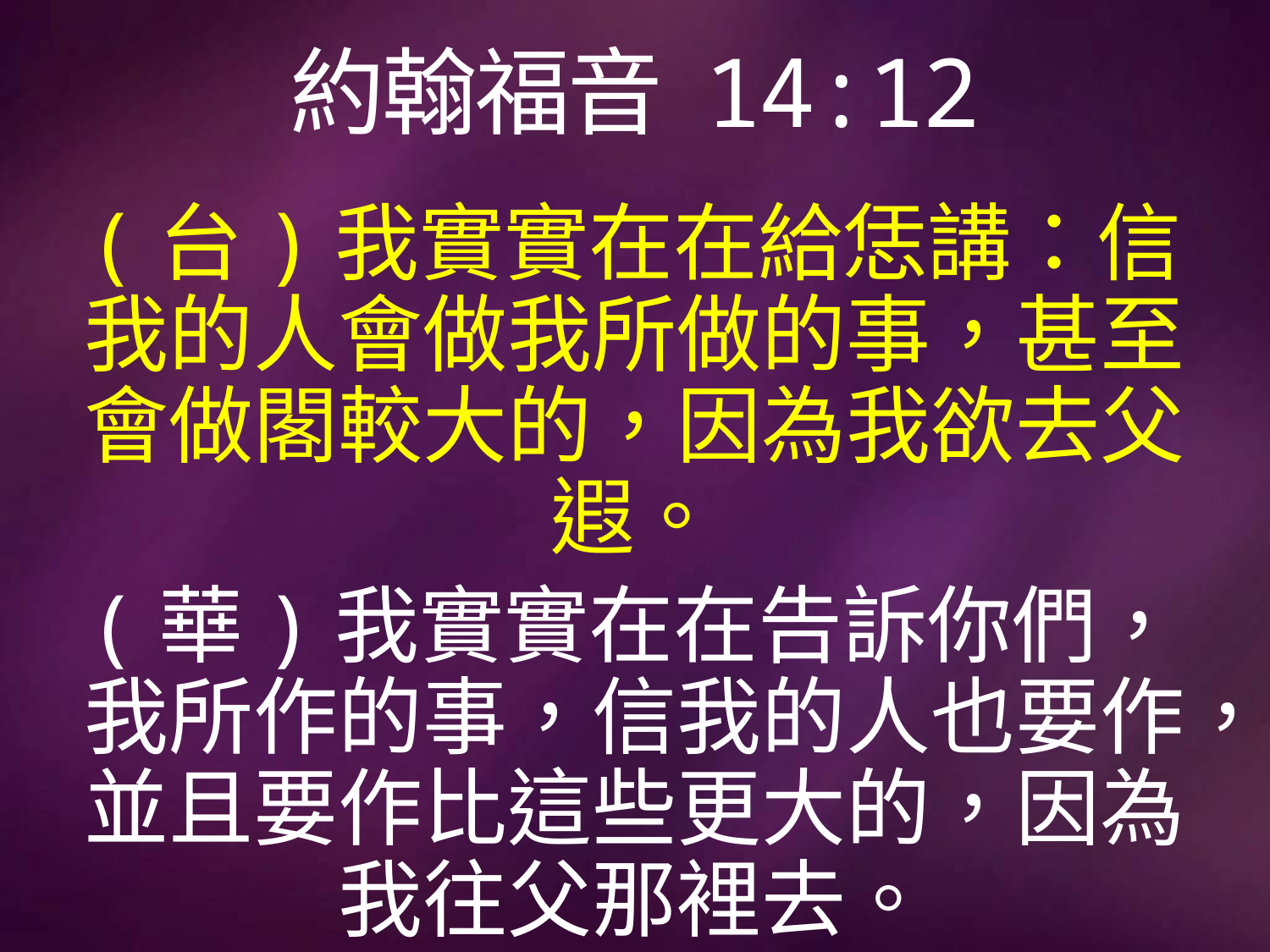

# 約翰福音 14:12
(台)我實實在在給恁講：信我的人會做我所做的事，甚至會做閣較大的，因為我欲去父遐。
(華)我實實在在告訴你們，我所作的事，信我的人也要作，並且要作比這些更大的，因為我往父那裡去。